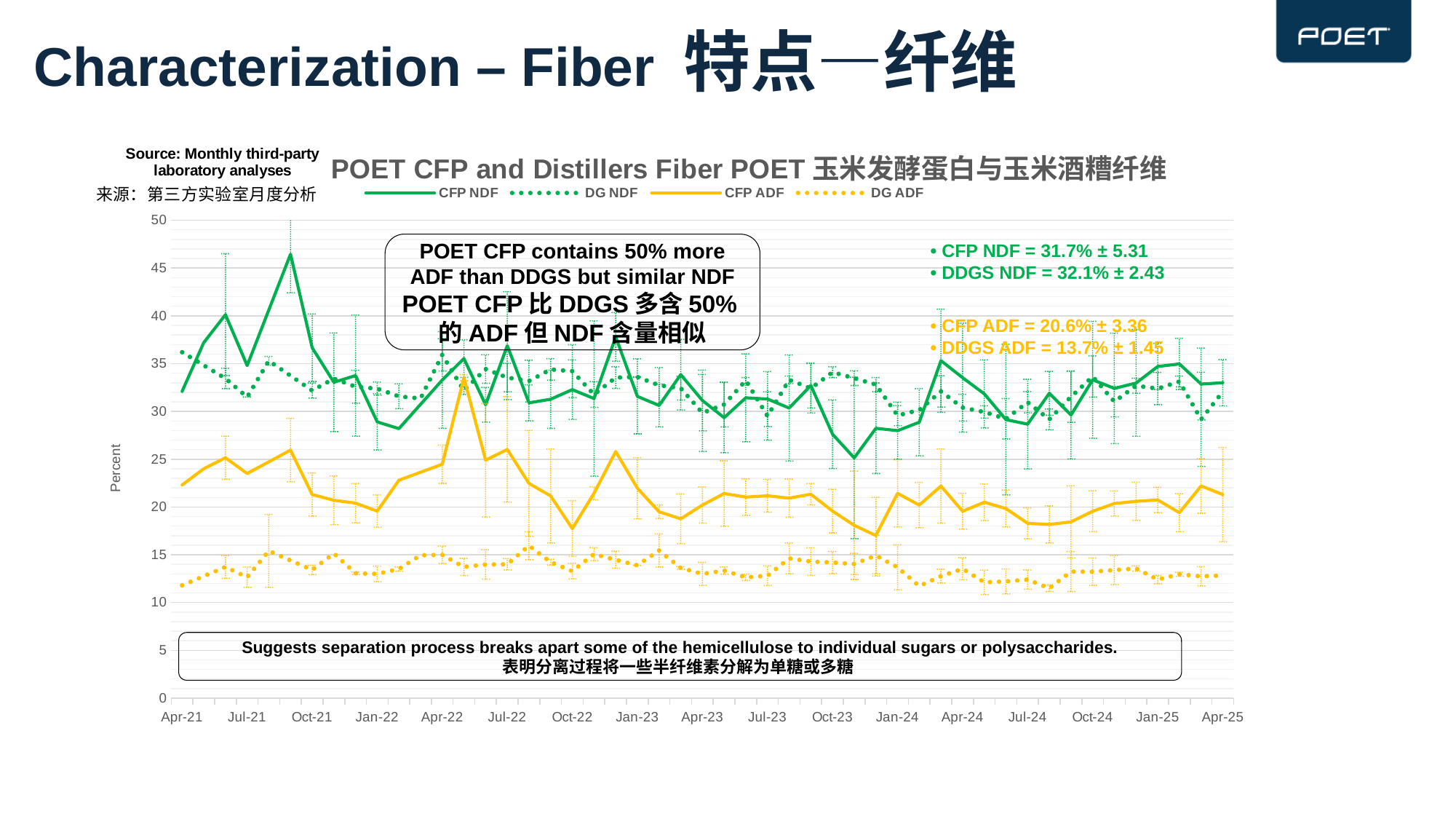

# Characterization – Fiber 特点—纤维

### Chart: POET CFP and Distillers Fiber POET玉米发酵蛋白与玉米酒糟纤维

| Category | CFP NDF | DG NDF | CFP ADF | DG ADF |
|---|---|---|---|---|
|  | 32.099998474 | 36.200000763 | 22.299999237 | 11.800000191 |
|  | 37.200000763 | None | 24.0 | None |
|  | 40.124999046 | 33.449999809 | 25.149999619 | 13.725000143 |
|  | 34.799999237 | 31.5 | 23.5 | 12.649999619 |
|  | None | 35.300000509 | None | 15.399999619 |
|  | 46.449998856 | None | 25.949999809 | None |
|  | 36.666667938 | 32.183333079 | 21.299999873 | 13.413333575 |
|  | 33.050000191 | 33.430000305 | 20.699999809 | 15.140000343 |
|  | 33.75 | 32.579999924 | 20.399999936 | 13.059999943 |
|  | 28.903749704 | 32.384999275 | 19.5625 | 13.0 |
|  | 28.200000763 | 31.575000763 | 22.799999237 | 13.505000114 |
|  | None | 31.36000061 | None | 14.949999809 |
|  | 33.283334096 | 35.924999237 | 24.46666654 | 14.990000248 |
|  | 35.533332825 | 32.180000305 | 33.533334096 | 13.724999905 |
|  | 30.694999695 | 34.435001373 | 24.900000095 | 13.980000019 |
|  | 36.882499218 | 33.543333689 | 26.025000095 | 14.0 |
|  | 30.900000572 | 33.180000305 | 22.465000153 | 15.946666718 |
|  | 31.274999619 | 34.39499855 | 21.150000095 | 14.230000019 |
|  | 32.279999924 | 34.210000038 | 17.740000153 | 13.284999847 |
|  | 31.349999428 | 31.776666641 | 21.433333715 | 15.066666603 |
|  | 37.799999237 | 33.543333689 | 25.799999237 | 14.473333041 |
|  | 31.574998856 | 33.61000061 | 21.96666654 | 13.890000343 |
|  | 30.626000214 | 32.733332316 | 19.498000336 | 15.449999491 |
|  | 33.851250172 | 32.434999466 | 18.761249781 | 13.630000114 |
|  | 31.143333117 | 29.841666857 | 20.196667035 | 12.998333295 |
|  | 29.347142628 | 30.726666768 | 21.409999847 | 13.343333244 |
|  | 31.427143097 | 33.239999771 | 21.035714286 | 12.640000343 |
|  | 31.298750401 | 29.519999504 | 21.171250105 | 12.799999714 |
|  | 30.353333155 | 33.305000305 | 20.924444622 | 14.619999886 |
|  | 32.714285442 | 32.416875482 | 21.337499857 | 14.291249931 |
|  | 27.614285605 | 34.099999428 | 19.566666444 | 14.187499762 |
|  | 25.133749902 | 33.479999542 | 18.079999745 | 14.034999847 |
|  | 28.237499714 | 32.806667328 | 17.012499928 | 14.916666349 |
|  | 27.987500191 | 29.569999695 | 21.424999714 | 13.68500042 |
|  | 28.871428626 | 30.149999619 | 20.200000218 | 11.720000267 |
|  | 35.311110391 | 32.094999313 | 22.188889186 | 12.764999866 |
|  | 33.529999733 | 30.393600082 | 19.550000191 | 13.529200134 |
|  | 31.837499976 | 29.941667239 | 20.493749738 | 12.11833334 |
|  | 29.138235204 | 29.231428419 | 19.835294163 | 12.205714226 |
|  | 28.666666667 | 30.960000038 | 18.288889143 | 12.404999733 |
|  | 31.899999619 | 29.164999962 | 18.171428679999998 | 11.494999886 |
|  | 29.619999886 | 31.537499905 | 18.440000248 | 13.239999771 |
|  | 33.309999847 | 33.650000067 | 19.550000191 | 13.227647052 |
|  | 32.405882555 | 31.023636384 | 20.35882344 | 13.396363605 |
|  | 32.970000076 | 32.685001373 | 20.590000153 | 13.559999943 |
|  | 34.699999809 | 32.390001297 | 20.737499952 | 12.410000324 |
|  | 34.971428735 | 33.129999161 | 19.400000163 | 12.955000401 |
|  | 32.866666582 | 29.17000103 | 22.200000127 | 12.744999886 |
|  | 32.999999523 | 32.060001373 | 21.300000191 | 12.829999924 |
POET CFP contains 50% more ADF than DDGS but similar NDF
POET CFP比DDGS多含50%的ADF但NDF含量相似
• CFP NDF = 31.7% ± 5.31
• DDGS NDF = 32.1% ± 2.43
• CFP ADF = 20.6% ± 3.36
• DDGS ADF = 13.7% ± 1.45
Suggests separation process breaks apart some of the hemicellulose to individual sugars or polysaccharides.
表明分离过程将一些半纤维素分解为单糖或多糖